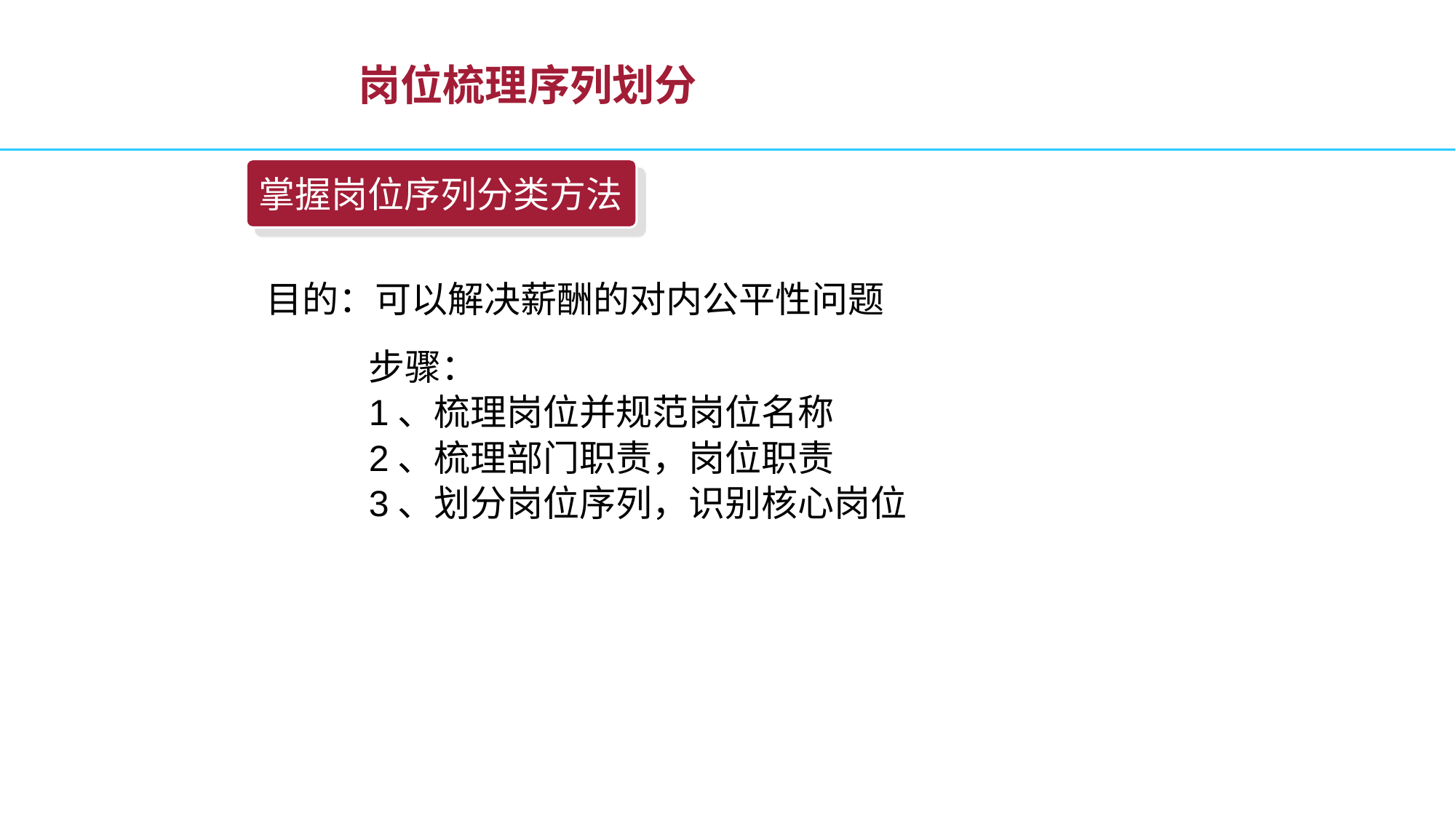

# 岗位梳理序列划分
掌握岗位序列分类方法
目的：可以解决薪酬的对内公平性问题
步骤：
1、梳理岗位并规范岗位名称
2、梳理部门职责，岗位职责
3、划分岗位序列，识别核心岗位